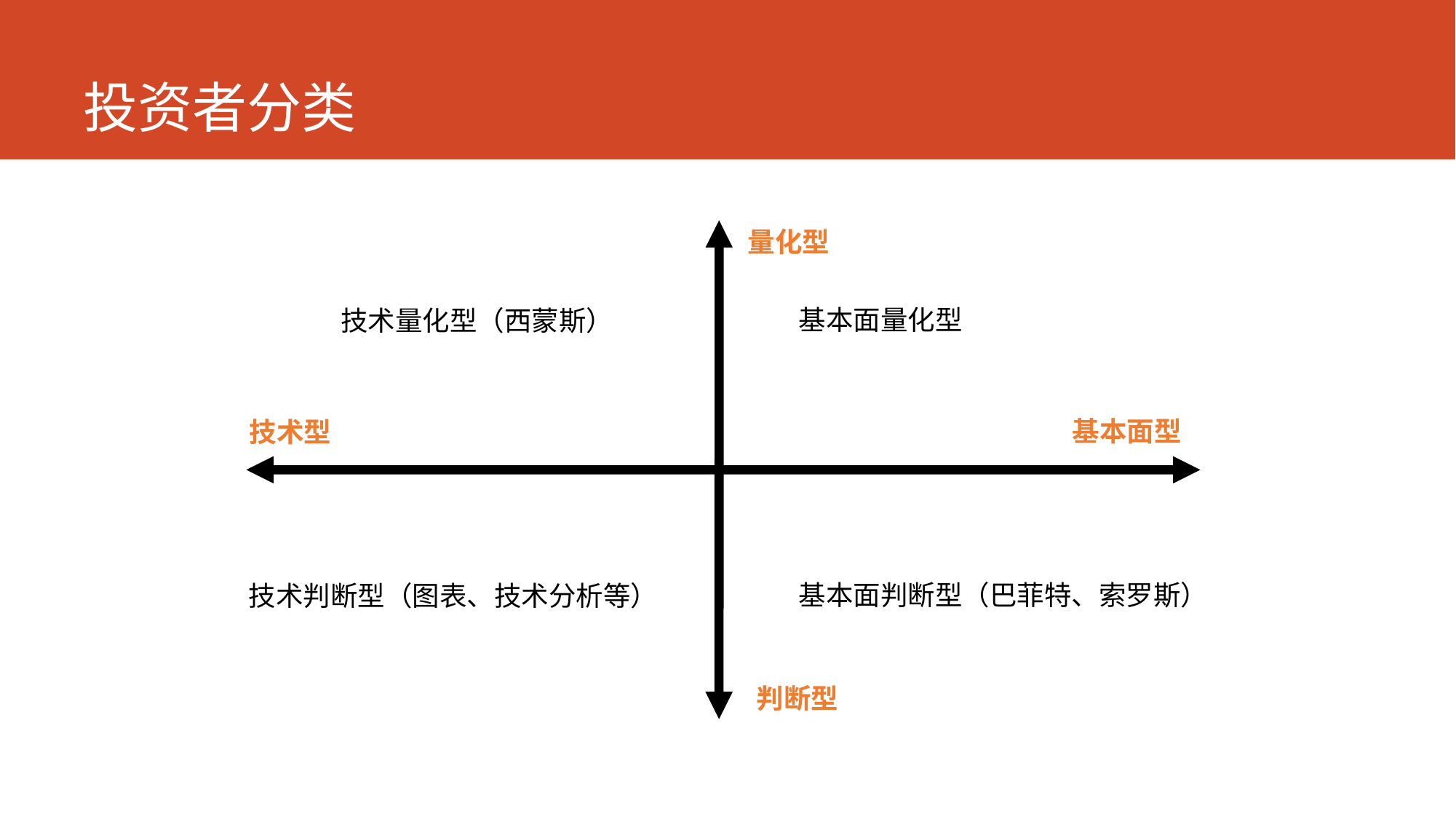

# 投资者分类
量化型

基本面量化型
技术量化型（西蒙斯）
基本面型
技术型

基本面判断型（巴菲特、索罗斯）
技术判断型（图表、技术分析等）
判断型